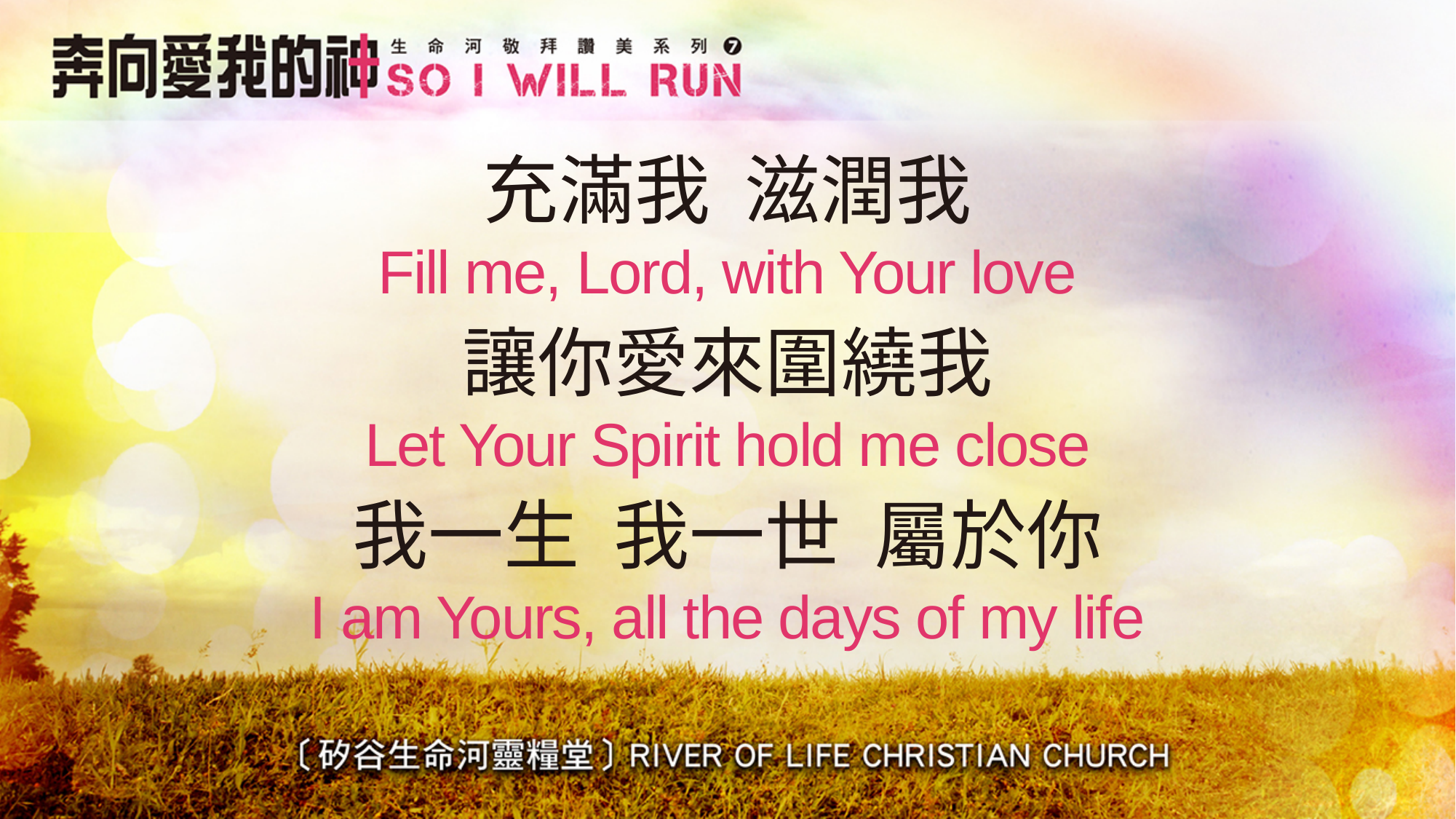

# 充滿我  滋潤我 Fill me, Lord, with Your love
讓你愛來圍繞我
Let Your Spirit hold me close
我一生  我一世  屬於你
I am Yours, all the days of my life